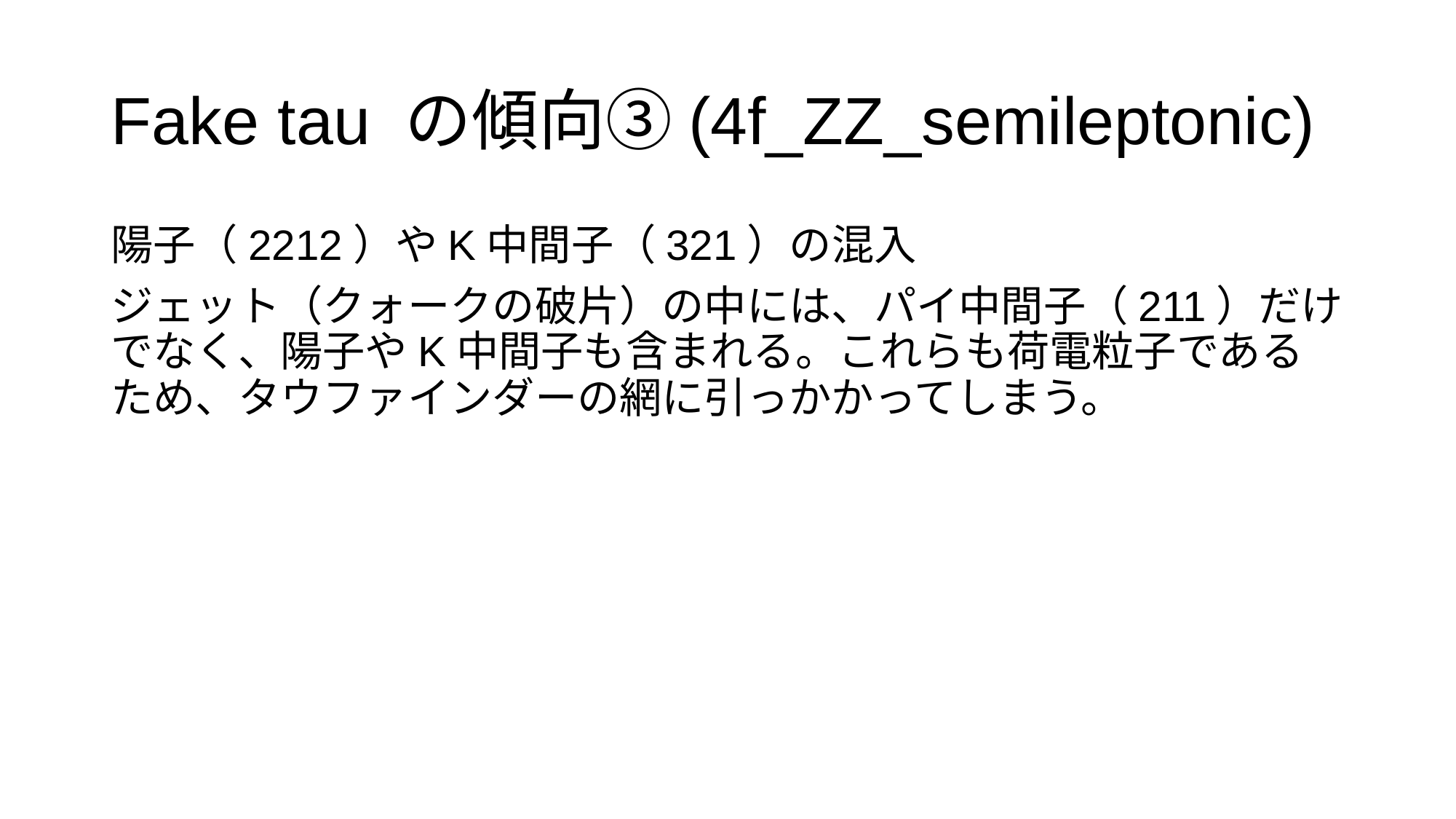

# Fake tau の傾向③(4f_ZZ_semileptonic)
陽子（2212）やK中間子（321）の混入
ジェット（クォークの破片）の中には、パイ中間子（211）だけでなく、陽子やK中間子も含まれる。これらも荷電粒子であるため、タウファインダーの網に引っかかってしまう。